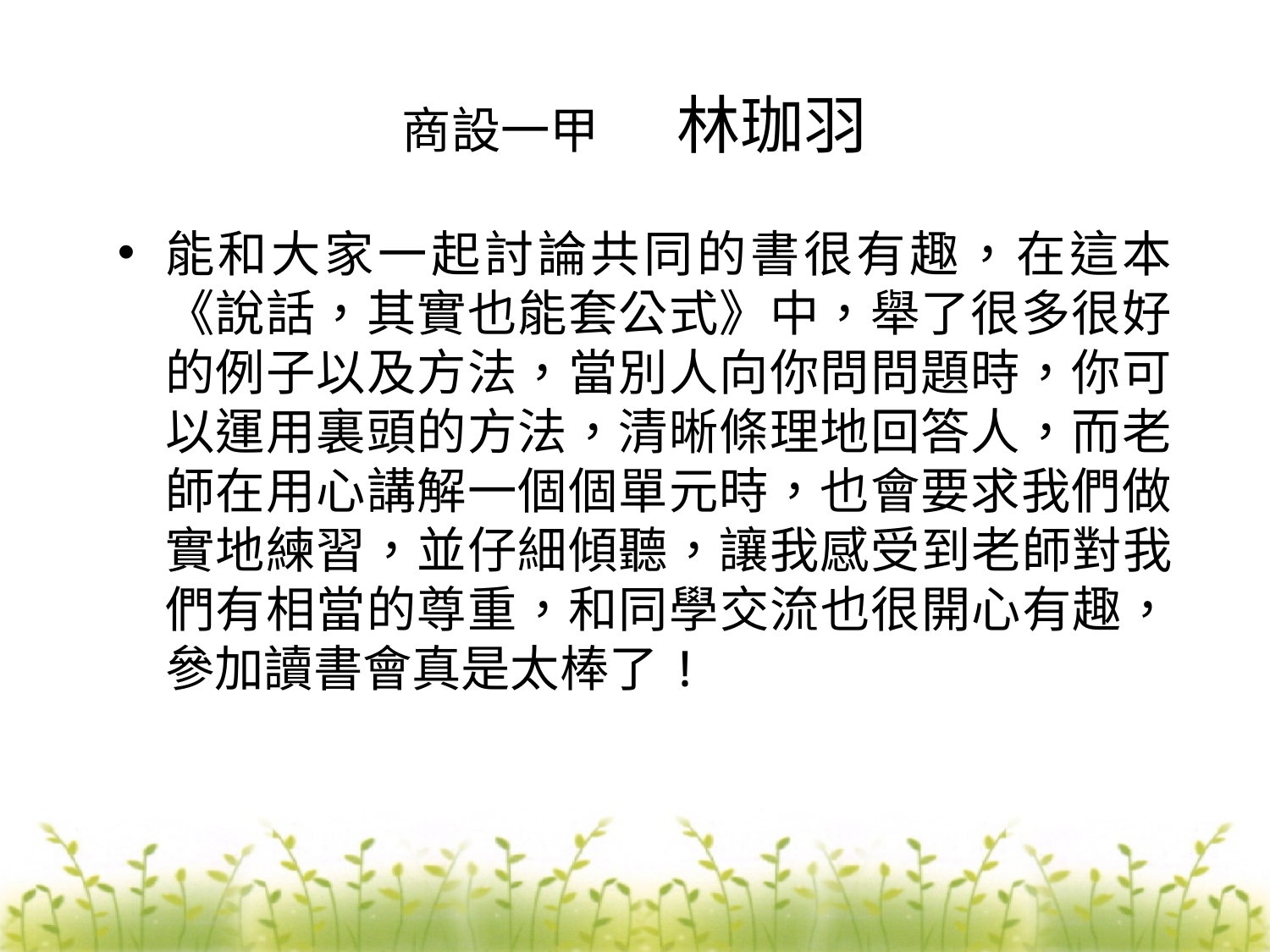

# 商設一甲　林珈羽
能和大家一起討論共同的書很有趣，在這本《說話，其實也能套公式》中，舉了很多很好的例子以及方法，當別人向你問問題時，你可以運用裏頭的方法，清晰條理地回答人，而老師在用心講解一個個單元時，也會要求我們做實地練習，並仔細傾聽，讓我感受到老師對我們有相當的尊重，和同學交流也很開心有趣，參加讀書會真是太棒了!